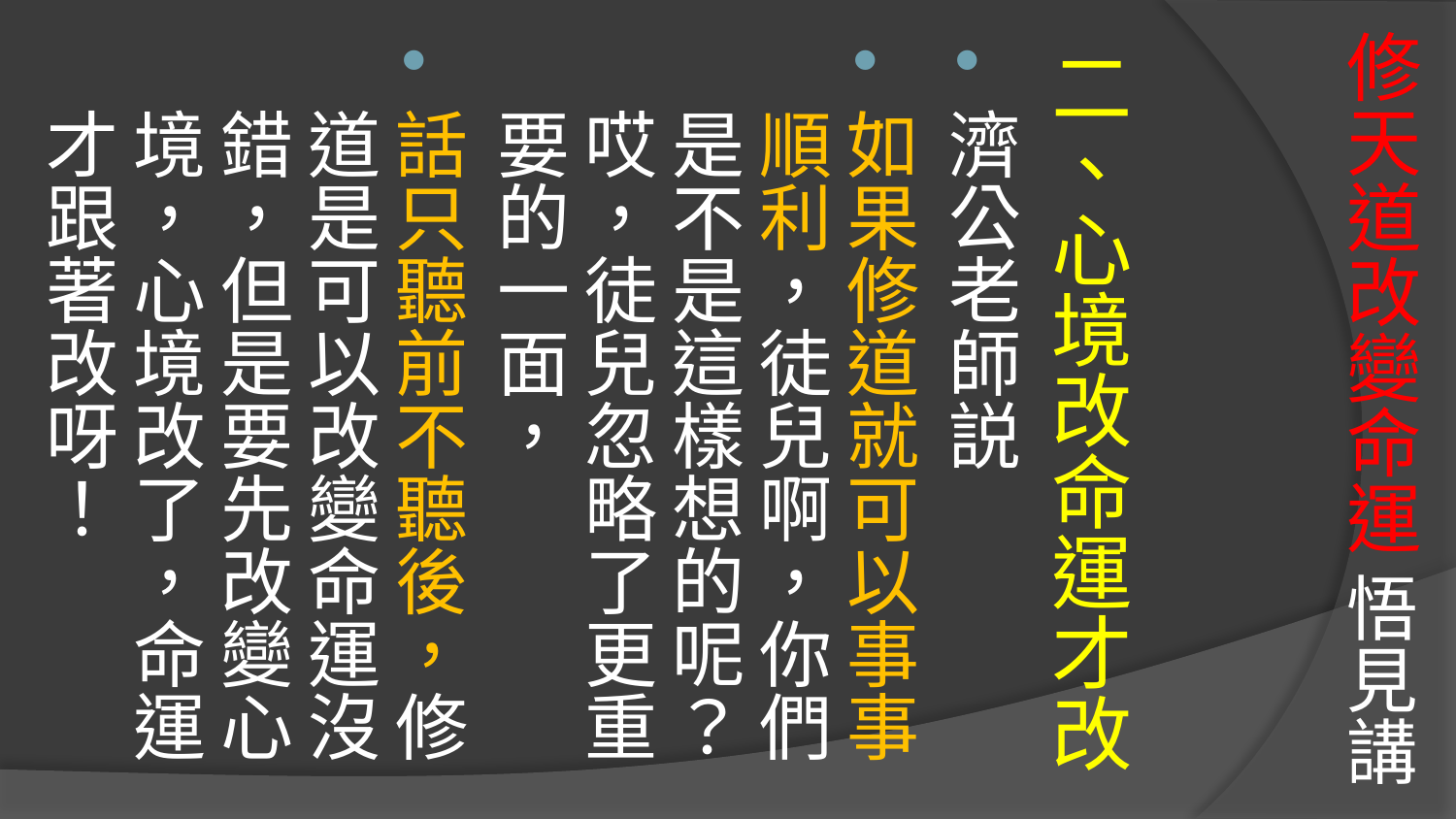

# 修天道改變命運 悟見講
二、心境改命運才改
濟公老師説
如果修道就可以事事順利，徒兒啊，你們是不是這樣想的呢？哎，徒兒忽略了更重要的一面，
話只聽前不聽後，修道是可以改變命運沒錯，但是要先改變心境，心境改了，命運才跟著改呀！